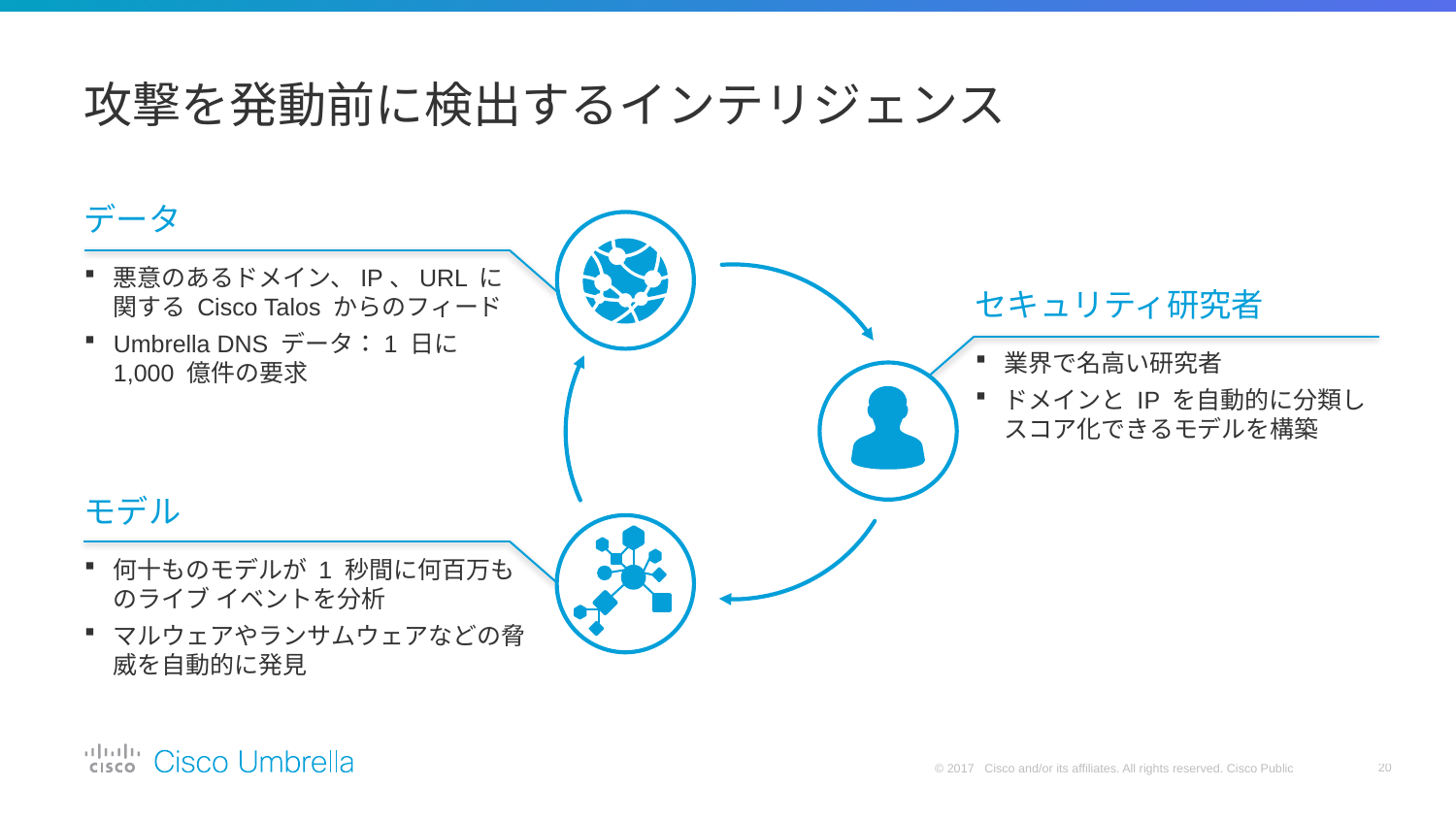

# 攻撃を発動前に検出するインテリジェンス
データ
悪意のあるドメイン、IP、URL に関する Cisco Talos からのフィード
Umbrella DNS データ：1 日に 1,000 億件の要求

セキュリティ研究者
業界で名高い研究者
ドメインと IP を自動的に分類しスコア化できるモデルを構築

モデル
何十ものモデルが 1 秒間に何百万ものライブ イベントを分析
マルウェアやランサムウェアなどの脅威を自動的に発見